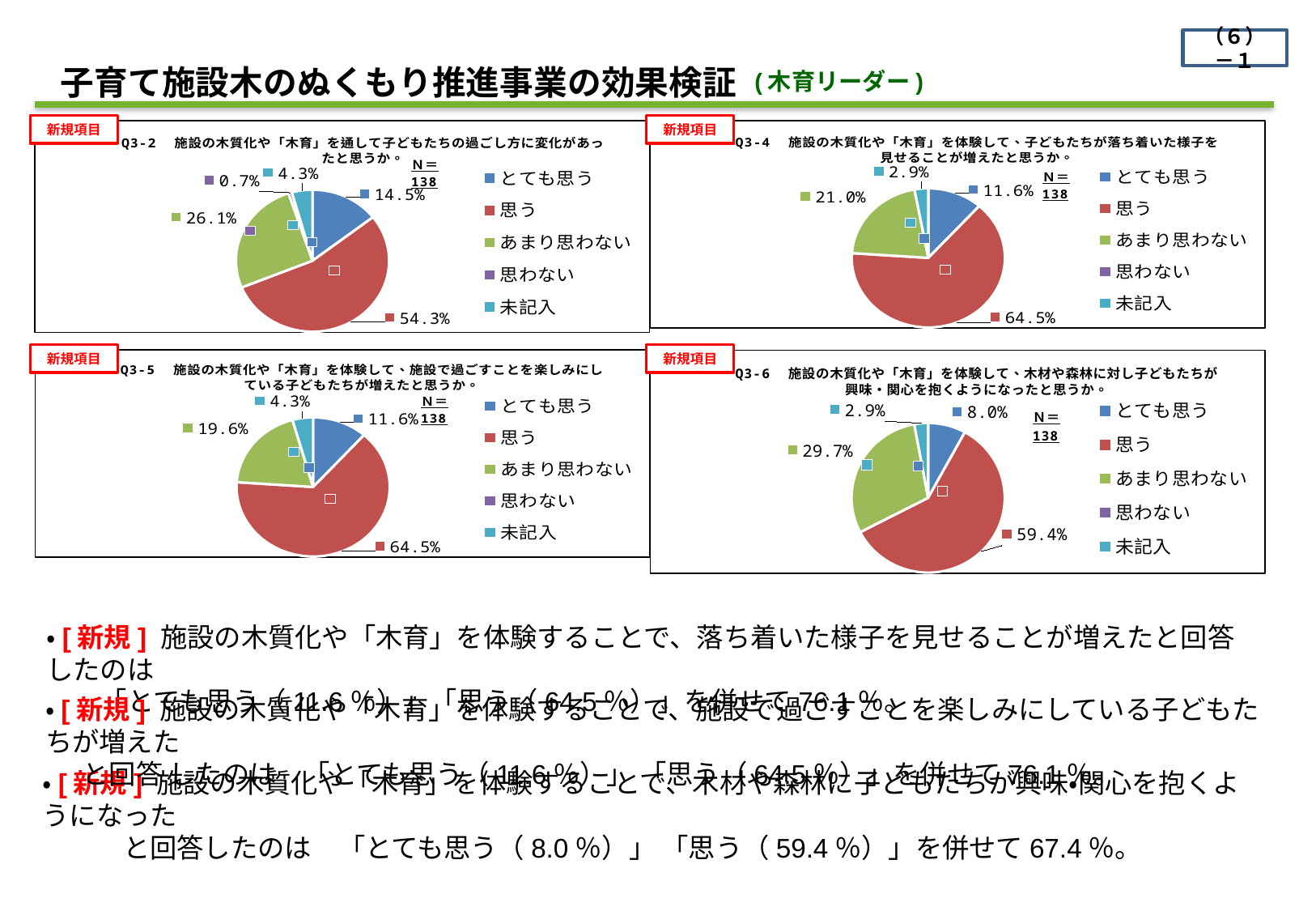

（６）－１
　子育て施設木のぬくもり推進事業の効果検証
(木育リーダー)
新規項目
新規項目

[unsupported chart]

[unsupported chart]

新規項目
新規項目

[unsupported chart]

[unsupported chart]

・[新規] 施設の木質化や「木育」を体験することで、落ち着いた様子を見せることが増えたと回答したのは
　　「とても思う（11.6％）」「思う（64.5％）」を併せて76.1％。
・[新規] 施設の木質化や「木育」を体験することで、施設で過ごすことを楽しみにしている子どもたちが増えた
     と回答 したのは　「とても思う（11.6％）」 「思う（64.5％）」を併せて76.1％。
・[新規] 施設の木質化や「木育」を体験することで、木材や森林に子どもたちが興味・関心を抱くようになった
　　　と回答したのは　「とても思う（8.0％）」 「思う（59.4％）」を併せて67.4％。